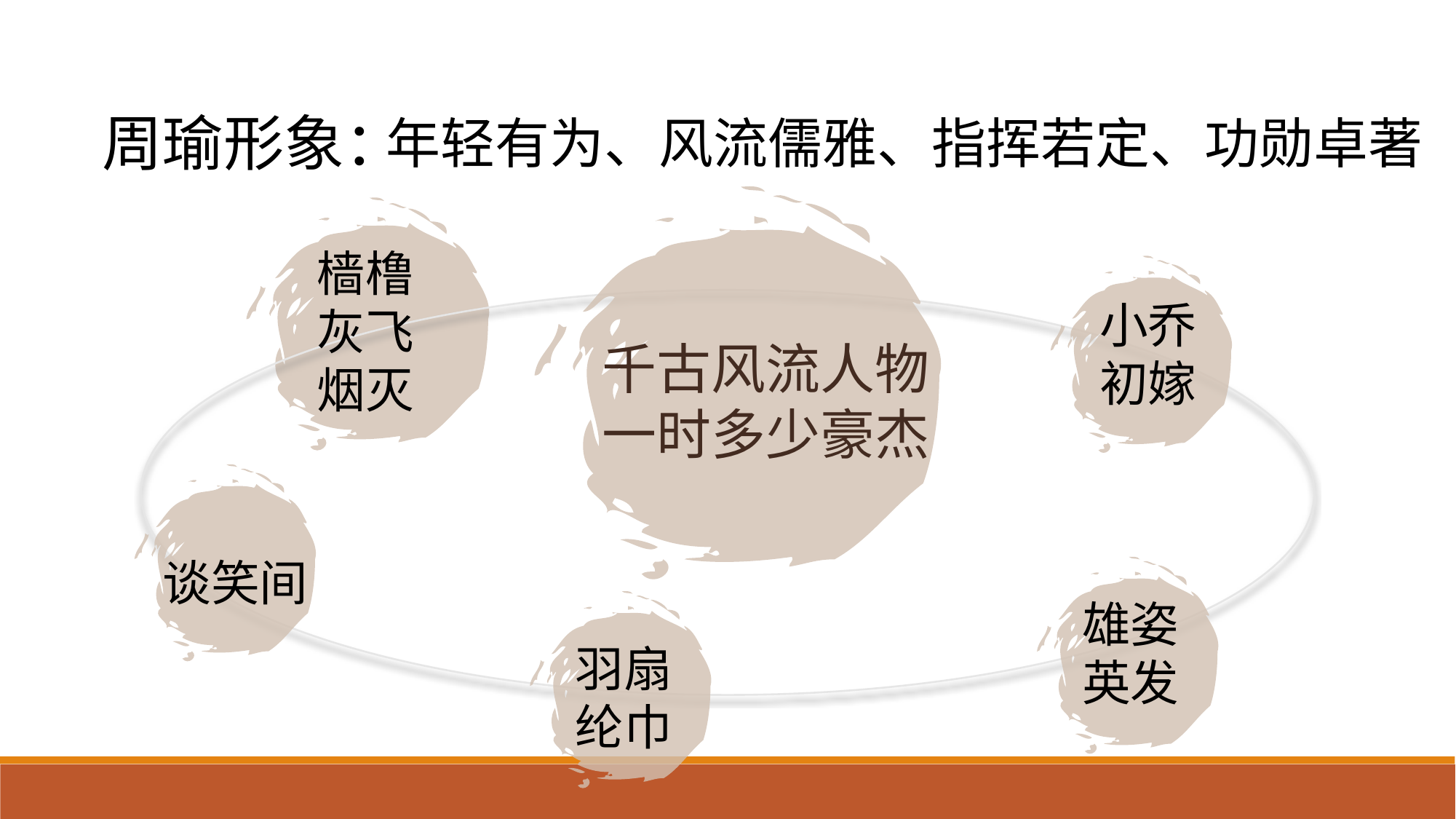

周瑜形象：
年轻有为、风流儒雅、指挥若定、功勋卓著

樯橹灰飞烟灭

小乔初嫁

立德树人
铸魂育人
千古风流人物
一时多少豪杰

谈笑间

雄姿英发

羽扇纶巾